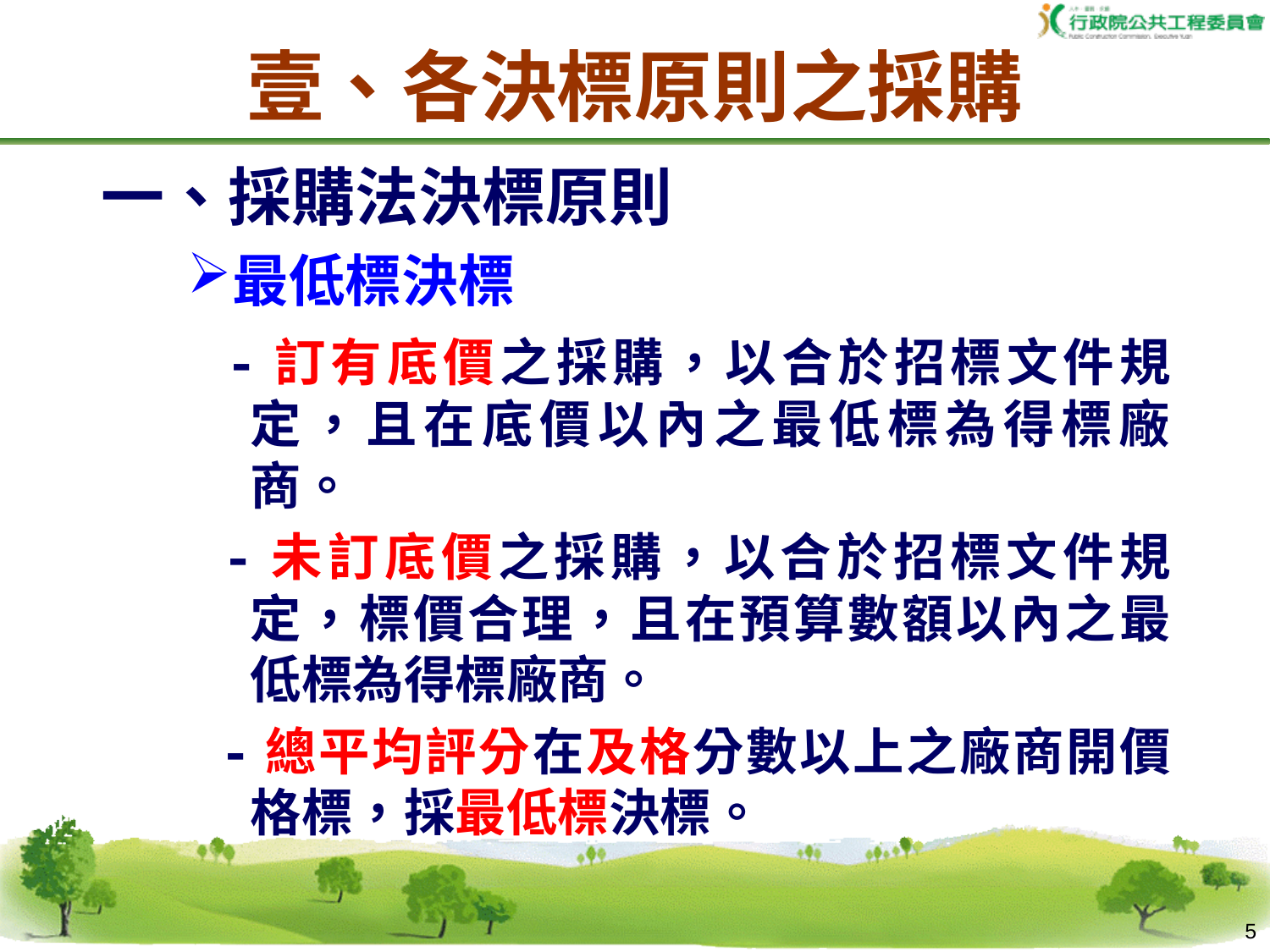

壹、各決標原則之採購
一、採購法決標原則
最低標決標
 -訂有底價之採購，以合於招標文件規定，且在底價以內之最低標為得標廠商。
 -未訂底價之採購，以合於招標文件規定，標價合理，且在預算數額以內之最低標為得標廠商。
 -總平均評分在及格分數以上之廠商開價格標，採最低標決標。
5